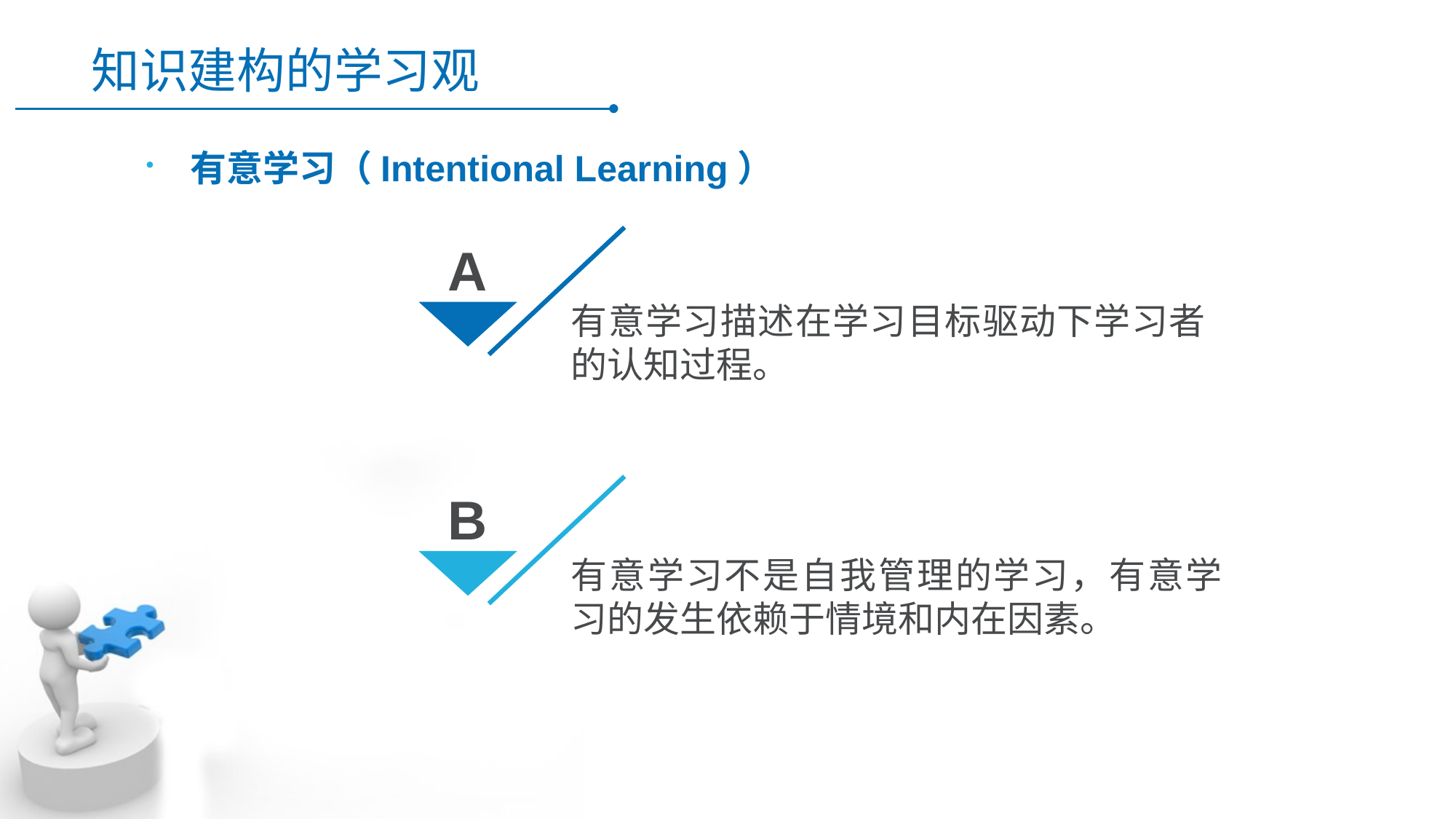

# 知识建构的学习观
有意学习（Intentional Learning）
A
有意学习描述在学习目标驱动下学习者的认知过程。

B
有意学习不是自我管理的学习，有意学习的发生依赖于情境和内在因素。